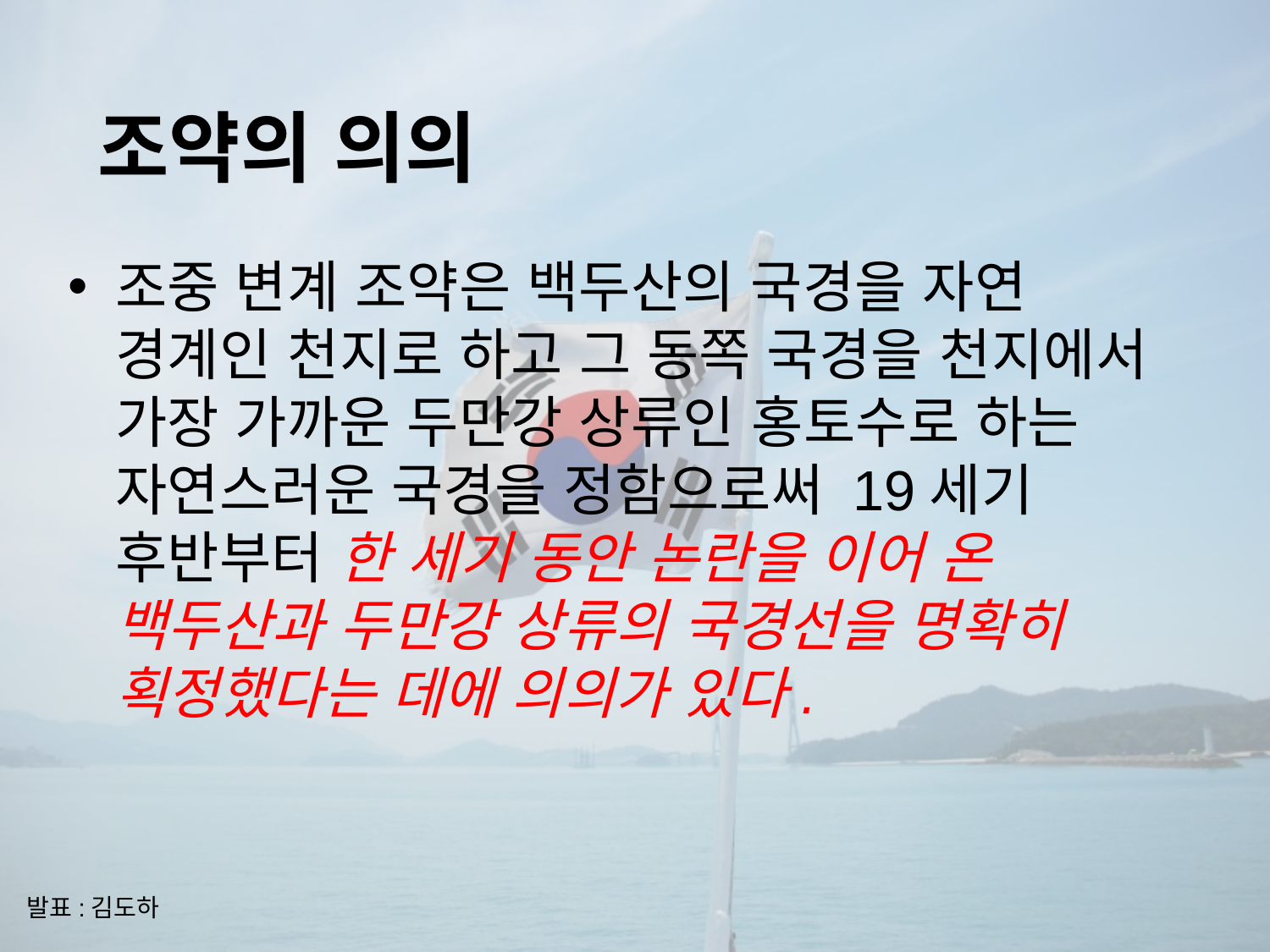

# 조약의 의의

조중 변계 조약은 백두산의 국경을 자연 경계인 천지로 하고 그 동쪽 국경을 천지에서 가장 가까운 두만강 상류인 홍토수로 하는 자연스러운 국경을 정함으로써 19세기 후반부터 한 세기 동안 논란을 이어 온 백두산과 두만강 상류의 국경선을 명확히 획정했다는 데에 의의가 있다.

발표:김도하